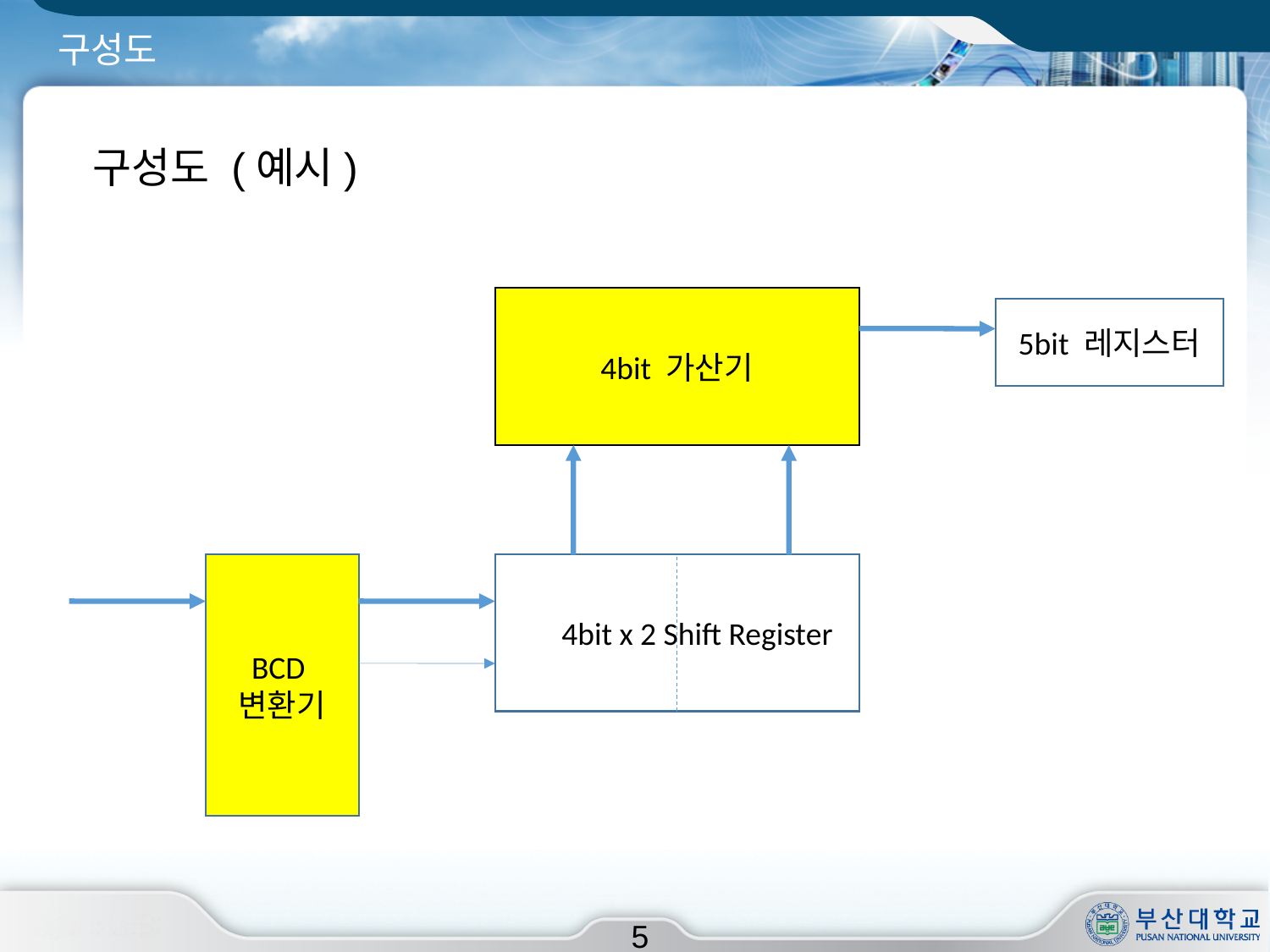

# 구성도
구성도 (예시)
4bit 가산기
5bit 레지스터

BCD
변환기

4bit x 2 Shift Register
5